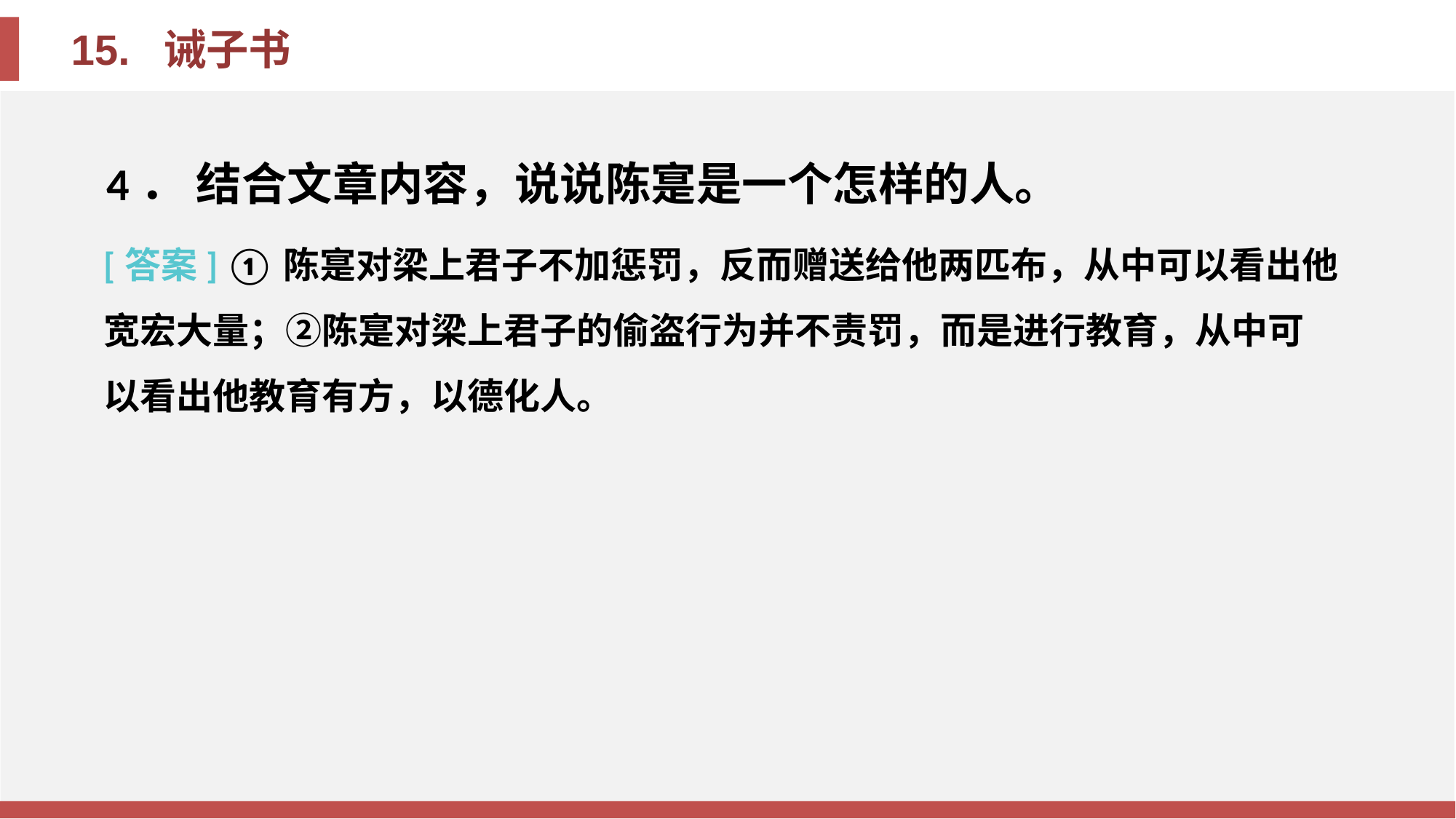

4． 结合文章内容，说说陈寔是一个怎样的人。
[答案] ①陈寔对梁上君子不加惩罚，反而赠送给他两匹布，从中可以看出他宽宏大量；②陈寔对梁上君子的偷盗行为并不责罚，而是进行教育，从中可以看出他教育有方，以德化人。